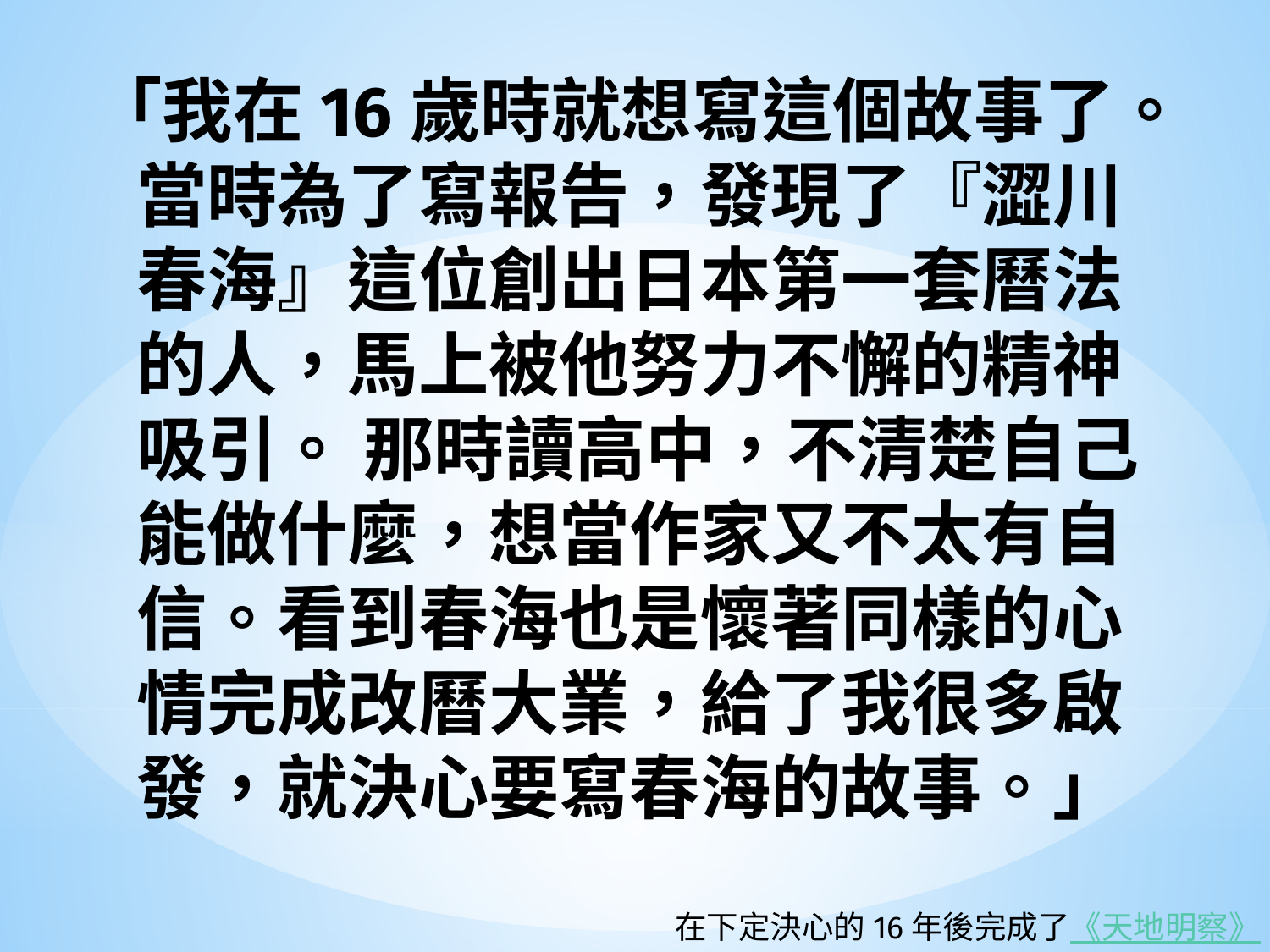

# 「我在16歲時就想寫這個故事了。當時為了寫報告，發現了『澀川春海』這位創出日本第一套曆法的人，馬上被他努力不懈的精神吸引。 那時讀高中，不清楚自己能做什麼，想當作家又不太有自信。看到春海也是懷著同樣的心情完成改曆大業，給了我很多啟發，就決心要寫春海的故事。」
在下定決心的16年後完成了《天地明察》